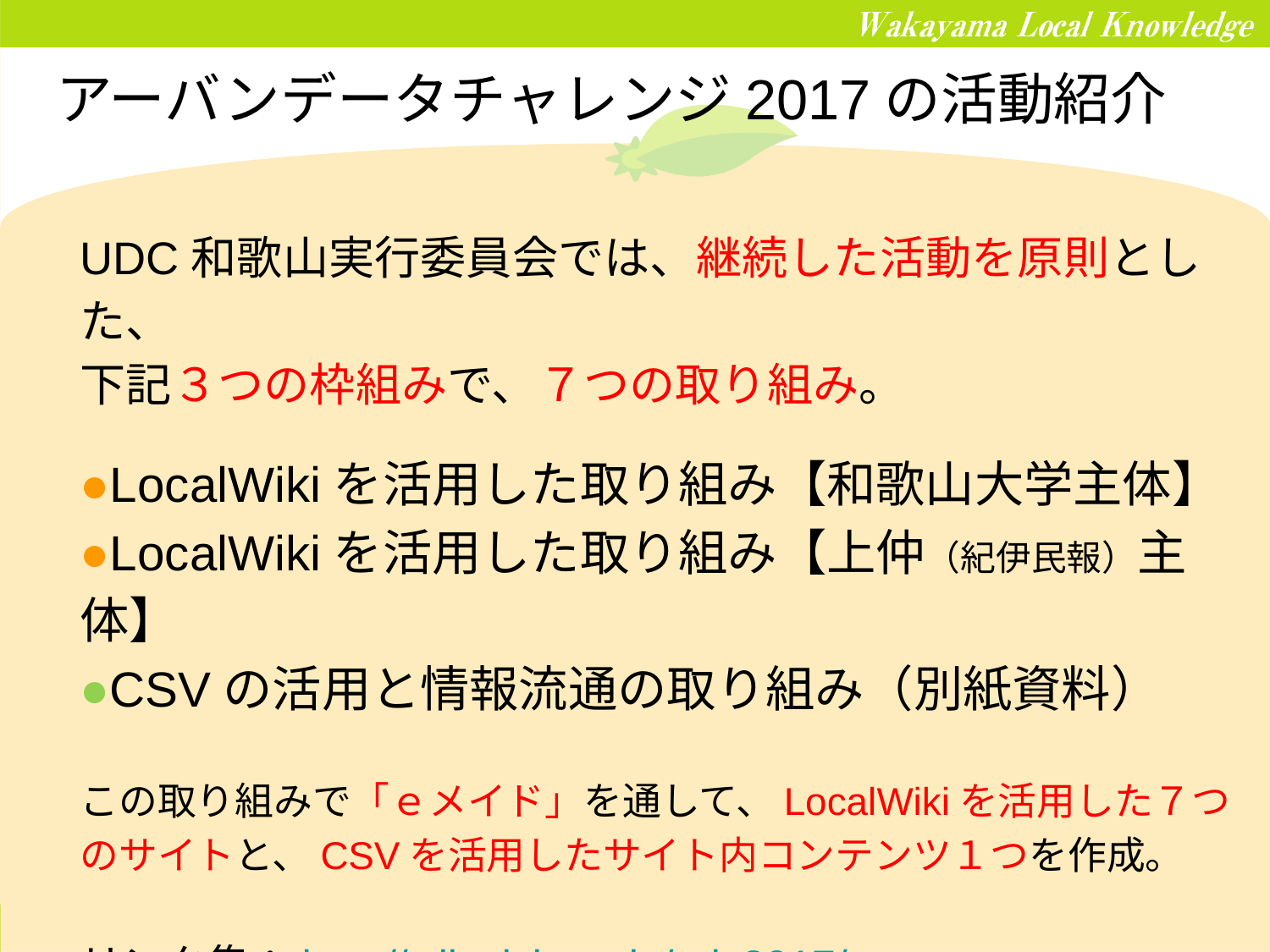

# アーバンデータチャレンジ2017の活動紹介
UDC和歌山実行委員会では、継続した活動を原則とした、
下記３つの枠組みで、７つの取り組み。

●LocalWikiを活用した取り組み【和歌山大学主体】
●LocalWikiを活用した取り組み【上仲（紀伊民報）主体】
●CSVの活用と情報流通の取り組み（別紙資料）

この取り組みで「ｅメイド」を通して、LocalWikiを活用した７つのサイトと、CSVを活用したサイト内コンテンツ１つを作成。

リンク集：http://wlk.civic.style/udc2017/